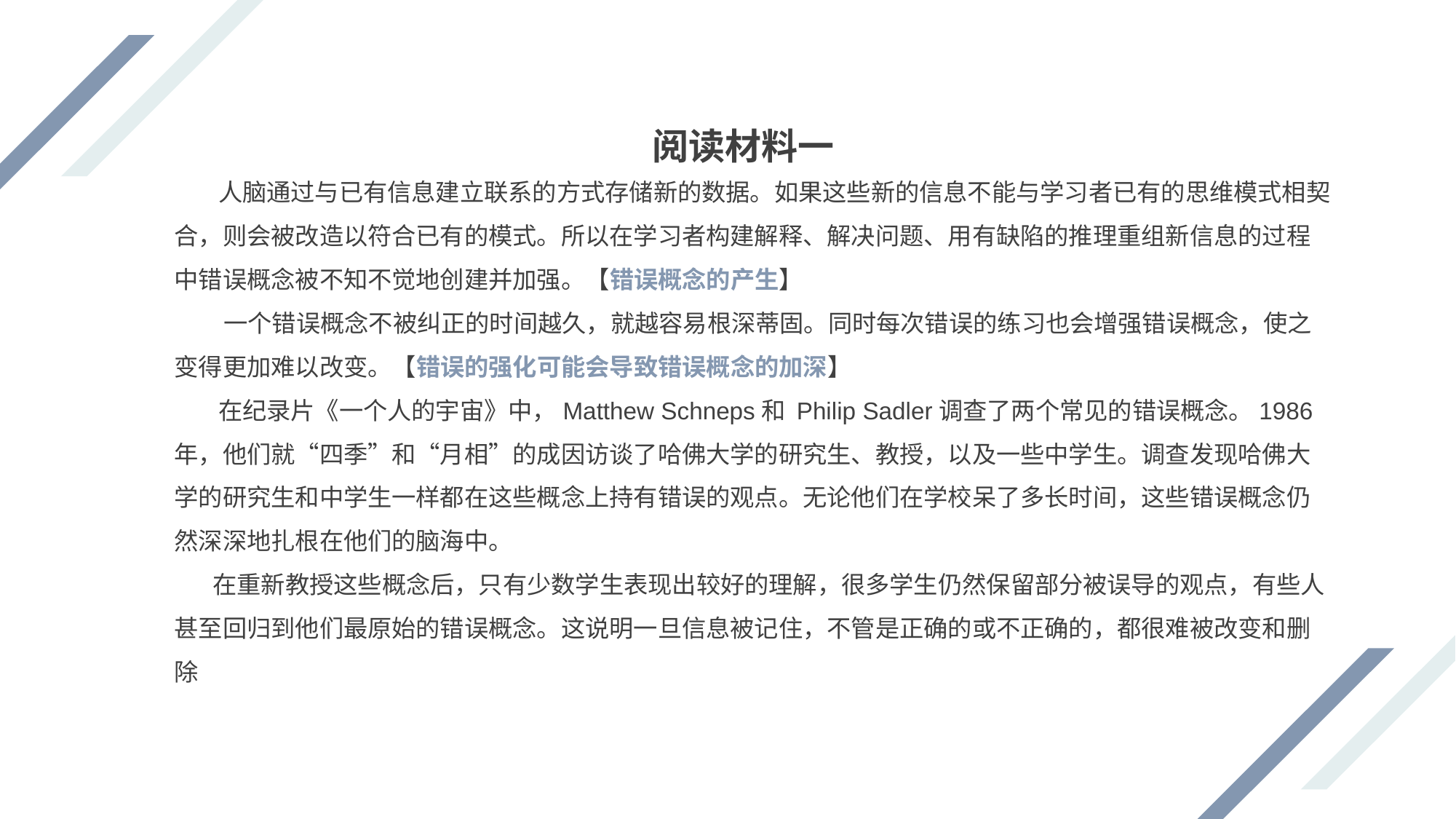

阅读材料一
       人脑通过与已有信息建立联系的方式存储新的数据。如果这些新的信息不能与学习者已有的思维模式相契合，则会被改造以符合已有的模式。所以在学习者构建解释、解决问题、用有缺陷的推理重组新信息的过程中错误概念被不知不觉地创建并加强。【错误概念的产生】
        一个错误概念不被纠正的时间越久，就越容易根深蒂固。同时每次错误的练习也会增强错误概念，使之变得更加难以改变。【错误的强化可能会导致错误概念的加深】
       在纪录片《一个人的宇宙》中，Matthew Schneps和 Philip Sadler调查了两个常见的错误概念。1986年，他们就“四季”和“月相”的成因访谈了哈佛大学的研究生、教授，以及一些中学生。调查发现哈佛大学的研究生和中学生一样都在这些概念上持有错误的观点。无论他们在学校呆了多长时间，这些错误概念仍然深深地扎根在他们的脑海中。
      在重新教授这些概念后，只有少数学生表现出较好的理解，很多学生仍然保留部分被误导的观点，有些人甚至回归到他们最原始的错误概念。这说明一旦信息被记住，不管是正确的或不正确的，都很难被改变和删除